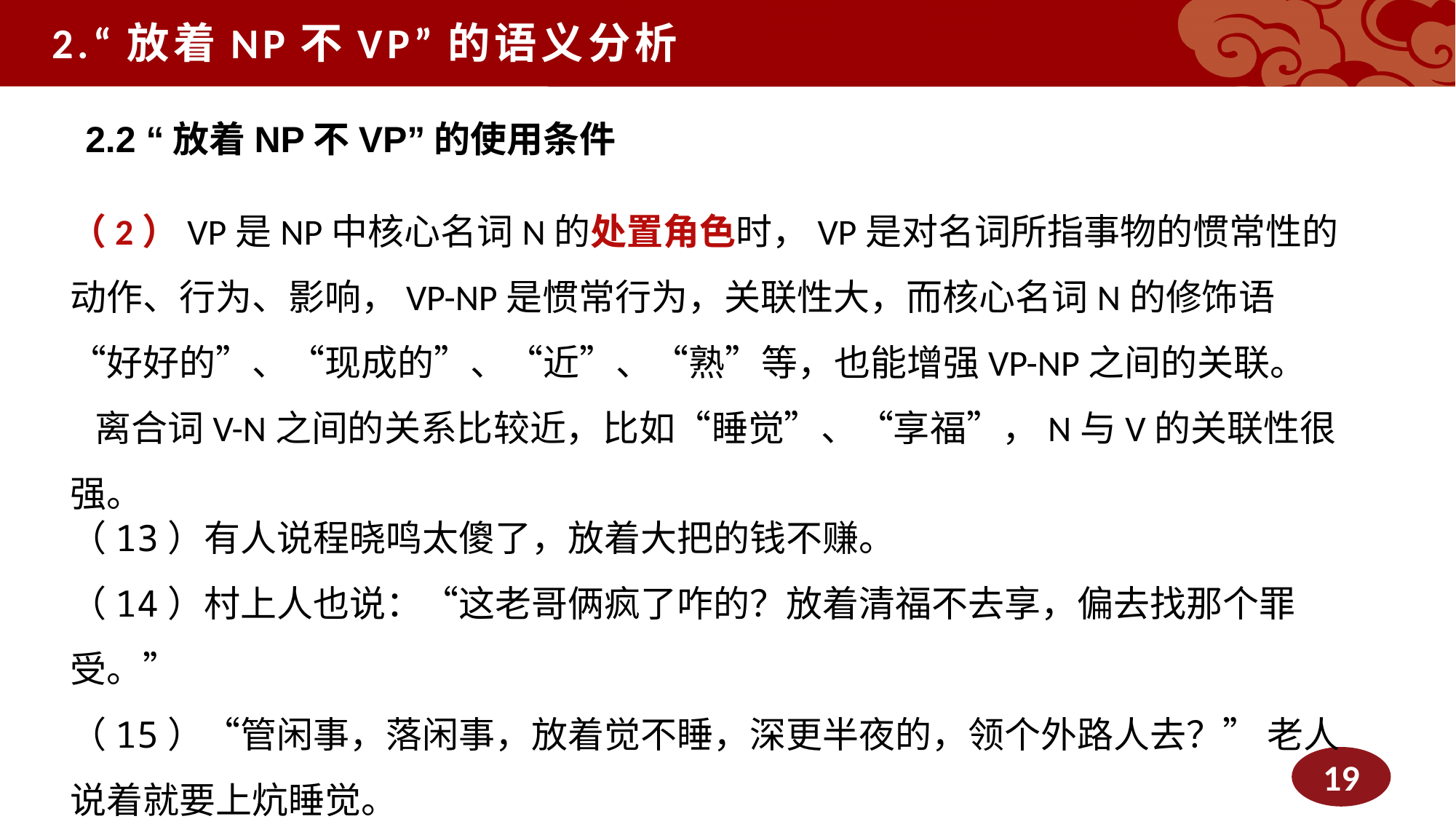

2.“放着NP不VP”的语义分析
2.2 “放着NP不VP”的使用条件
（2）VP是NP中核心名词N的处置角色时，VP是对名词所指事物的惯常性的动作、行为、影响，VP-NP是惯常行为，关联性大，而核心名词N的修饰语“好好的”、“现成的”、“近”、“熟”等，也能增强VP-NP之间的关联。
  离合词V-N之间的关系比较近，比如“睡觉”、“享福”，N与V的关联性很强。
（13）有人说程晓鸣太傻了，放着大把的钱不赚。
（14）村上人也说：“这老哥俩疯了咋的？放着清福不去享，偏去找那个罪受。”
（15）“管闲事，落闲事，放着觉不睡，深更半夜的，领个外路人去？” 老人说着就要上炕睡觉。